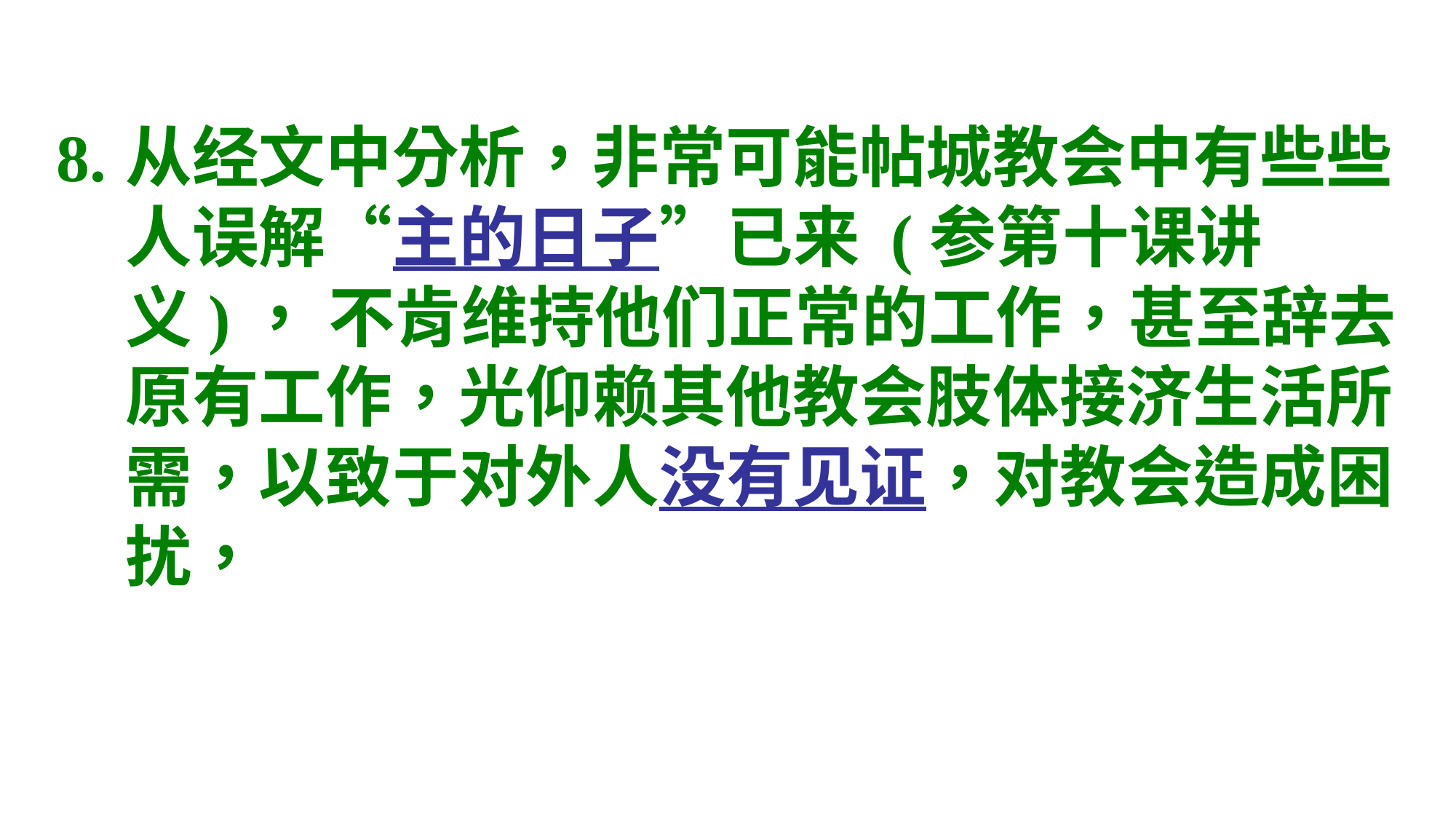

8.	从经文中分析，非常可能帖城教会中有些些人误解“主的日子”已来 (参第十课讲义)， 不肯维持他们正常的工作，甚至辞去原有工作，光仰赖其他教会肢体接济生活所需，以致于对外人没有见证，对教会造成困扰，